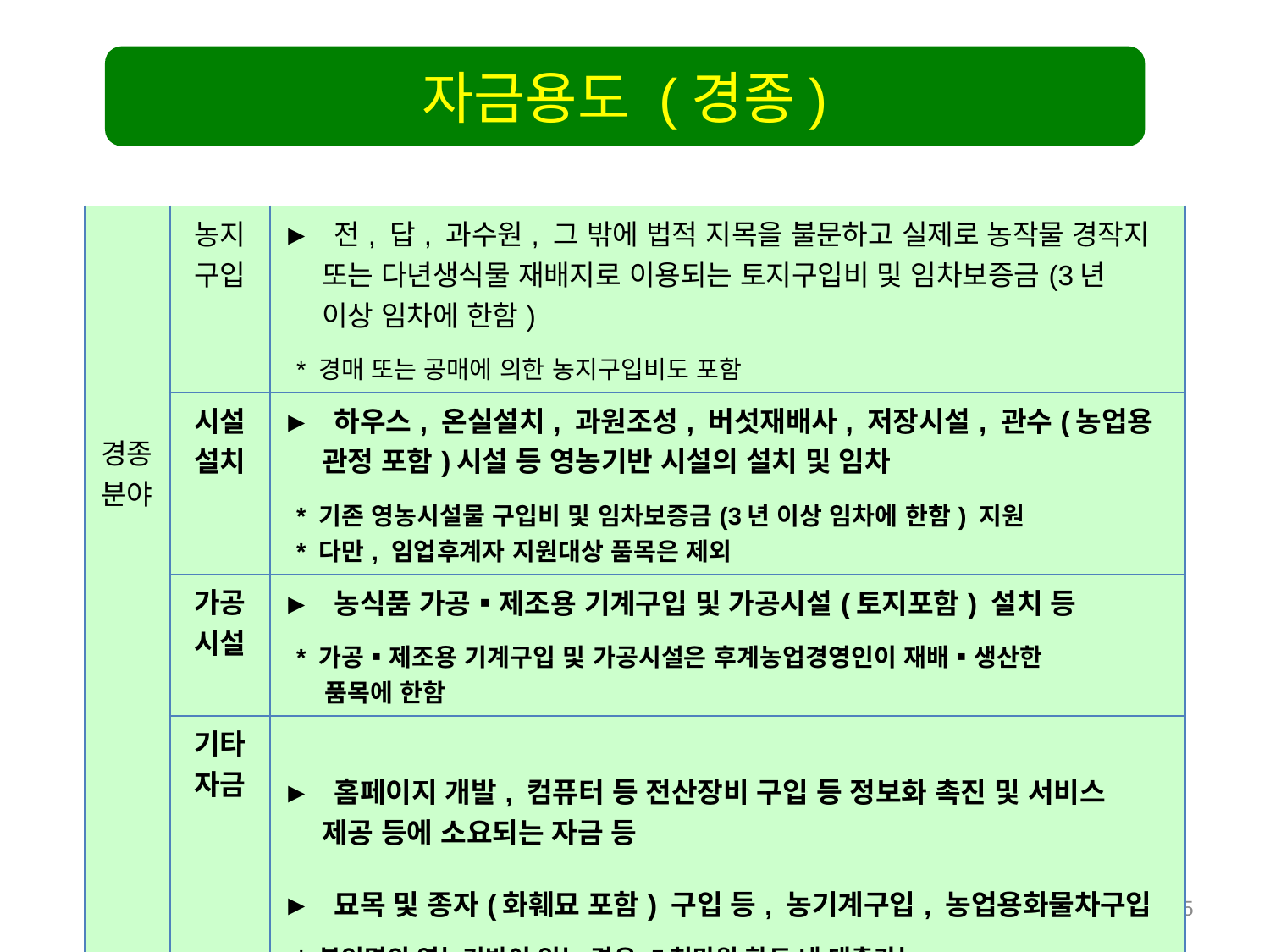

자금용도 (경종)
| 경종 분야 | 농지 구입 | ► 전, 답, 과수원, 그 밖에 법적 지목을 불문하고 실제로 농작물 경작지 또는 다년생식물 재배지로 이용되는 토지구입비 및 임차보증금(3년 이상 임차에 한함) \* 경매 또는 공매에 의한 농지구입비도 포함 |
| --- | --- | --- |
|  | 시설 설치 | ► 하우스, 온실설치, 과원조성, 버섯재배사, 저장시설, 관수(농업용 관정 포함)시설 등 영농기반 시설의 설치 및 임차 \* 기존 영농시설물 구입비 및 임차보증금(3년 이상 임차에 한함) 지원 \* 다만, 임업후계자 지원대상 품목은 제외 |
|  | 가공 시설 | ► 농식품 가공▪제조용 기계구입 및 가공시설(토지포함) 설치 등 \* 가공▪제조용 기계구입 및 가공시설은 후계농업경영인이 재배▪생산한 품목에 한함 |
|  | 기타자금 | ► 홈페이지 개발, 컴퓨터 등 전산장비 구입 등 정보화 촉진 및 서비스 제공 등에 소요되는 자금 등 ► 묘목 및 종자(화훼묘 포함) 구입 등, 농기계구입, 농업용화물차구입 \* 본인명의 영농기반이 있는 경우 5천만원 한도 내 대출가능 |
15